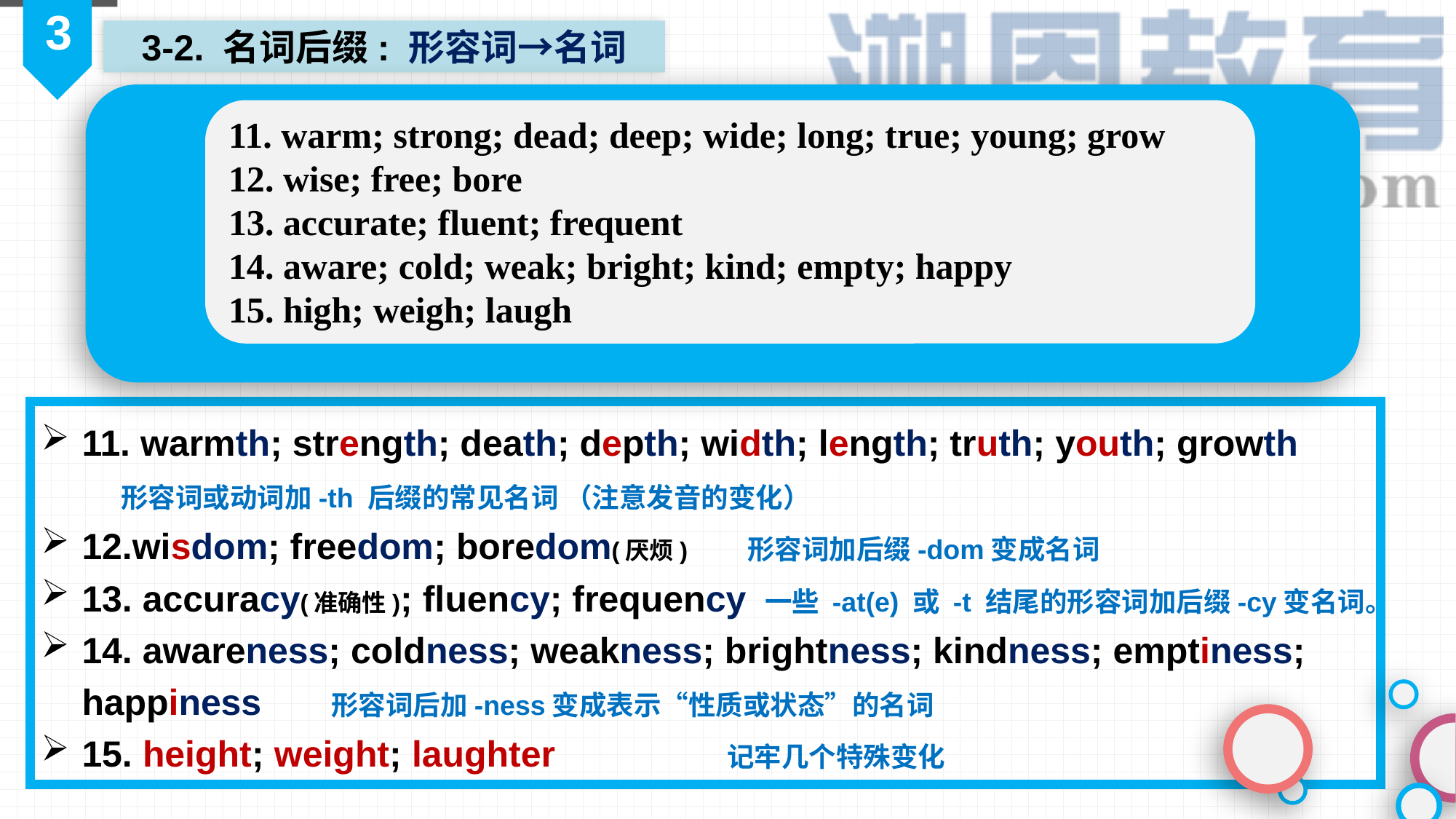

3
3-2. 名词后缀: 形容词→名词

11. warm; strong; dead; deep; wide; long; true; young; grow
12. wise; free; bore
13. accurate; fluent; frequent
14. aware; cold; weak; bright; kind; empty; happy
15. high; weigh; laugh

11. warmth; strength; death; depth; width; length; truth; youth; growth           形容词或动词加-th 后缀的常见名词 （注意发音的变化）
12.wisdom; freedom; boredom(厌烦)     形容词加后缀-dom变成名词
13. accuracy(准确性); fluency; frequency 一些 -at(e) 或 -t 结尾的形容词加后缀-cy变名词。
14. awareness; coldness; weakness; brightness; kindness; emptiness; happiness      形容词后加-ness变成表示“性质或状态”的名词
15. height; weight; laughter                记牢几个特殊变化